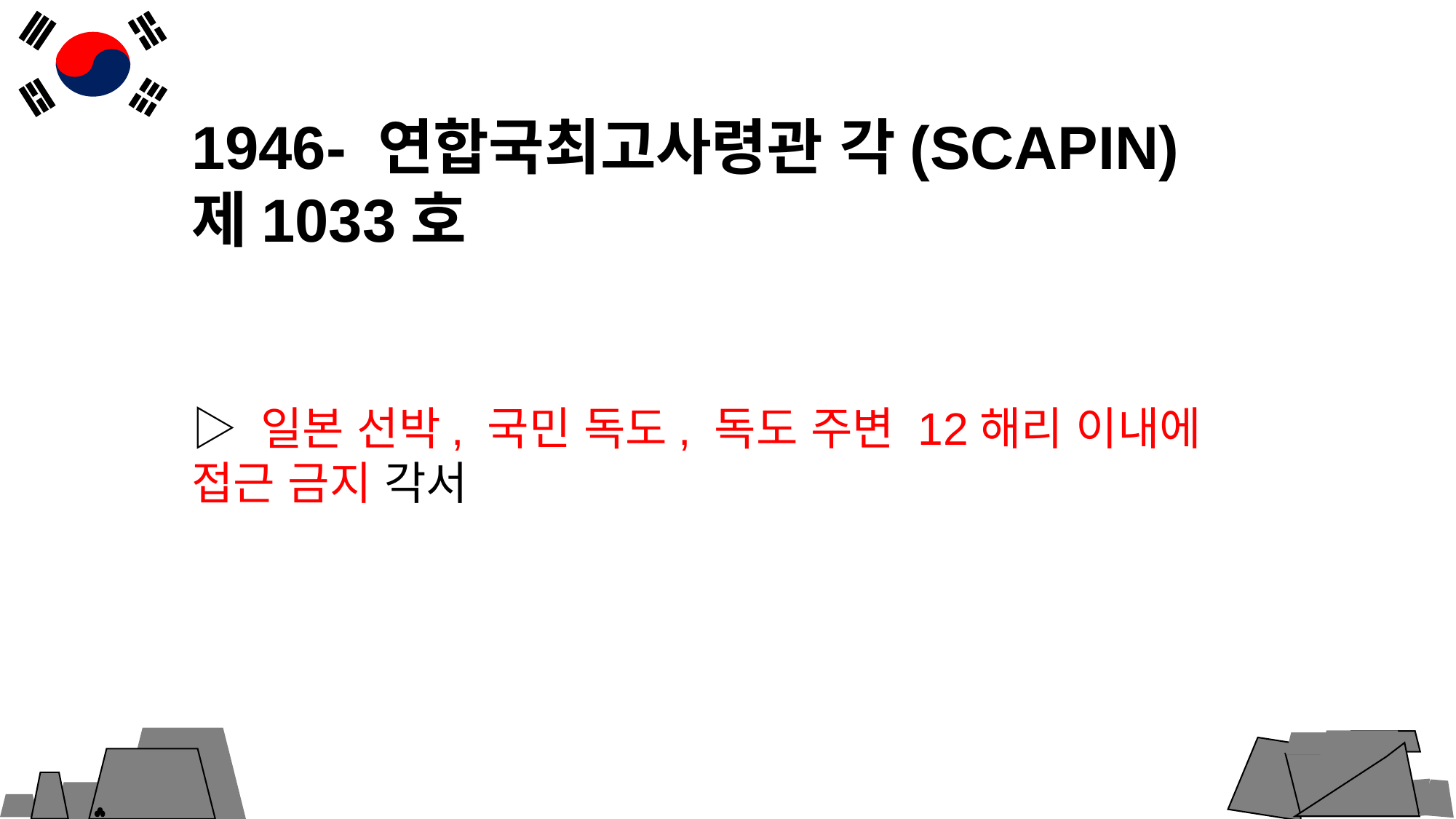

1946- 연합국최고사령관 각(SCAPIN) 제1033호
▷ 일본 선박, 국민 독도, 독도 주변 12해리 이내에 접근 금지 각서